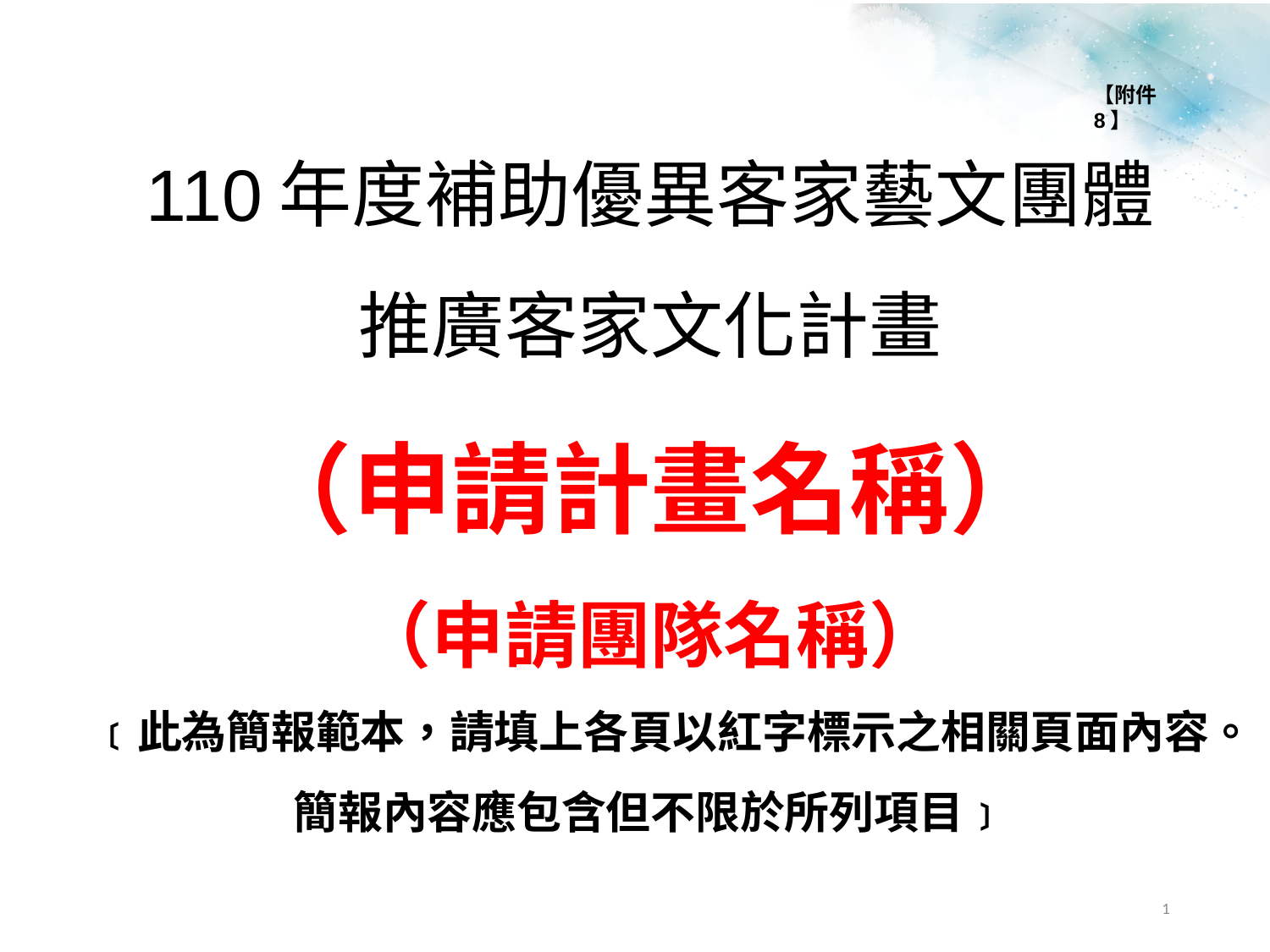

【附件8】
# 110年度補助優異客家藝文團體 推廣客家文化計畫 （申請計畫名稱） （申請團隊名稱） ﹝此為簡報範本，請填上各頁以紅字標示之相關頁面內容。簡報內容應包含但不限於所列項目﹞
1